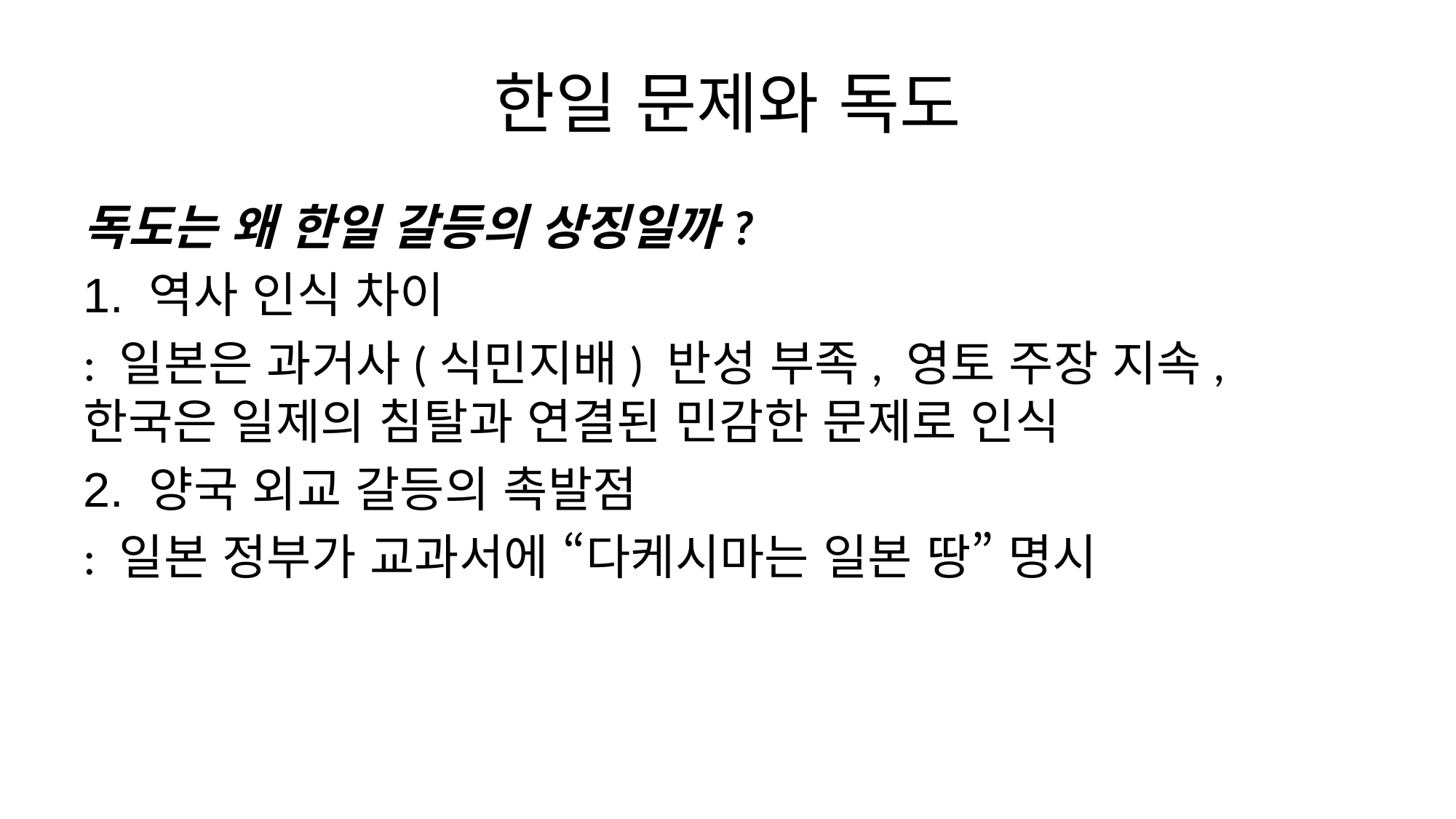

# 한일 문제와 독도
독도는 왜 한일 갈등의 상징일까?
1. 역사 인식 차이
: 일본은 과거사(식민지배) 반성 부족, 영토 주장 지속, 한국은 일제의 침탈과 연결된 민감한 문제로 인식
2. 양국 외교 갈등의 촉발점
: 일본 정부가 교과서에 “다케시마는 일본 땅” 명시